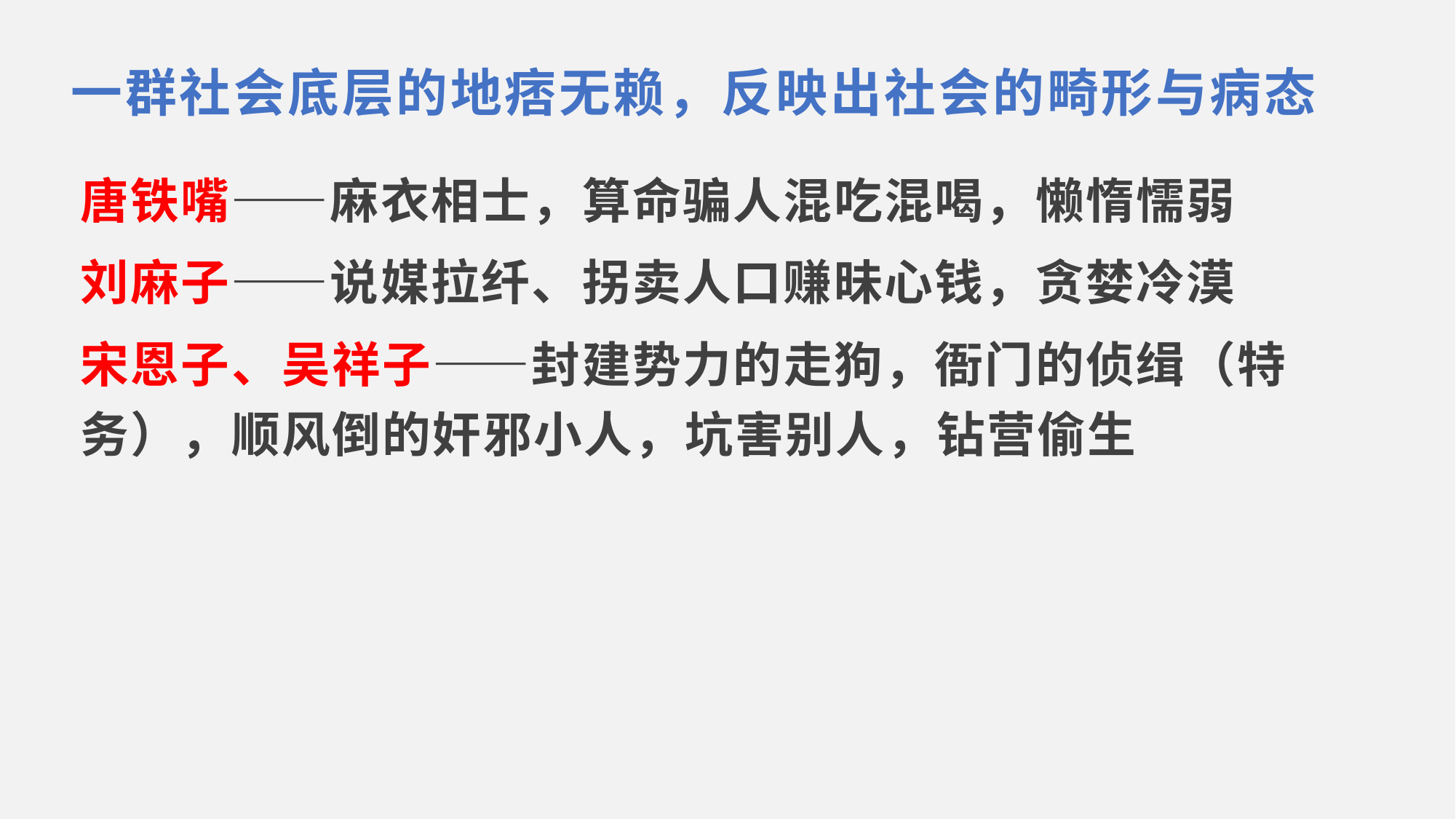

一群社会底层的地痞无赖，反映出社会的畸形与病态
唐铁嘴——麻衣相士，算命骗人混吃混喝，懒惰懦弱
刘麻子——说媒拉纤、拐卖人口赚昧心钱，贪婪冷漠
宋恩子、吴祥子——封建势力的走狗，衙门的侦缉（特务），顺风倒的奸邪小人，坑害别人，钻营偷生